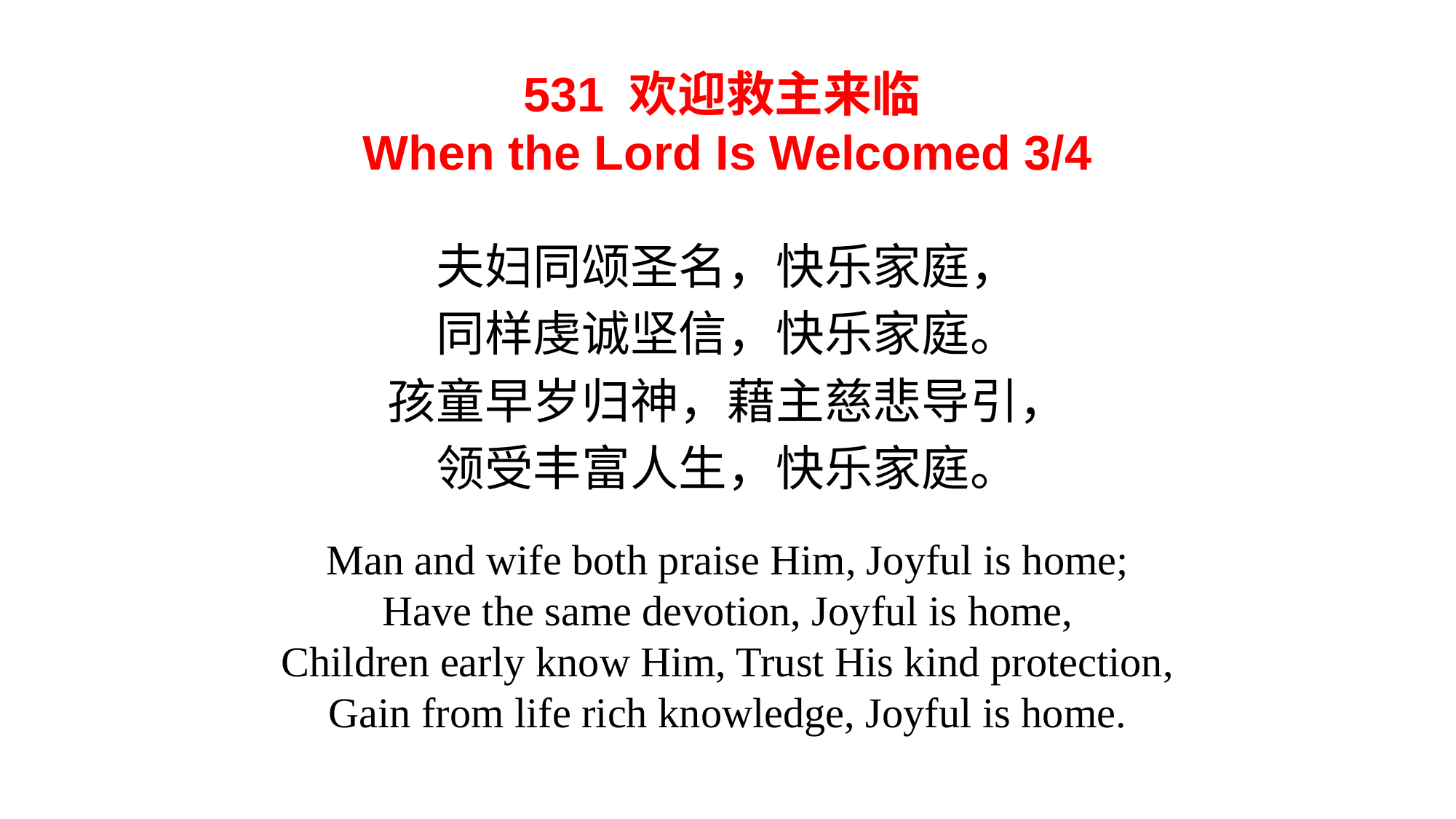

531 欢迎救主来临
When the Lord Is Welcomed 3/4
夫妇同颂圣名，快乐家庭，
同样虔诚坚信，快乐家庭。
孩童早岁归神，藉主慈悲导引，
领受丰富人生，快乐家庭。

Man and wife both praise Him, Joyful is home;
Have the same devotion, Joyful is home,
Children early know Him, Trust His kind protection,
Gain from life rich knowledge, Joyful is home.